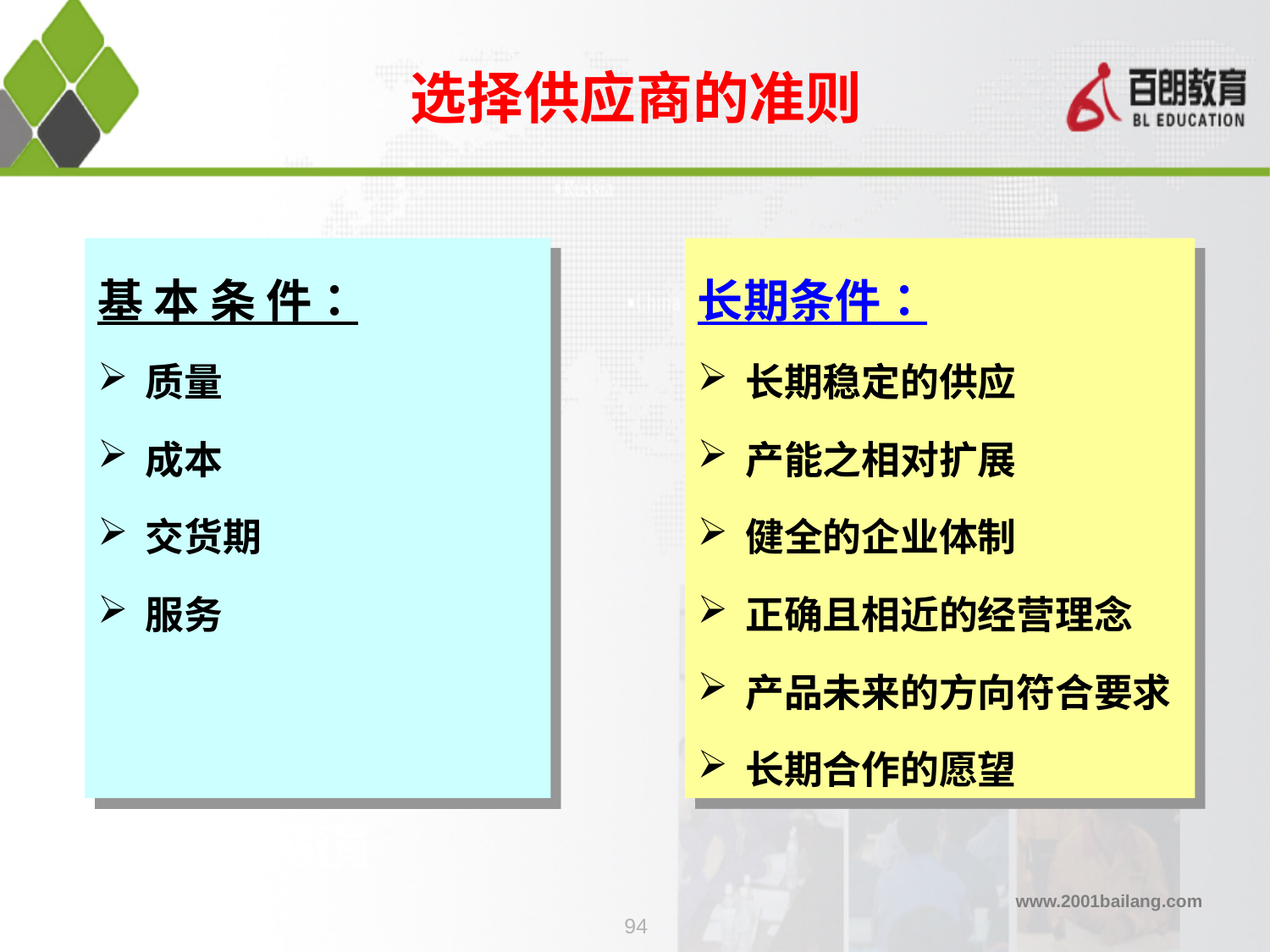

选择供应商的准则
基 本 条 件：
质量
成本
交货期
服务

长期条件：
长期稳定的供应
产能之相对扩展
健全的企业体制
正确且相近的经营理念
产品未来的方向符合要求
长期合作的愿望
94